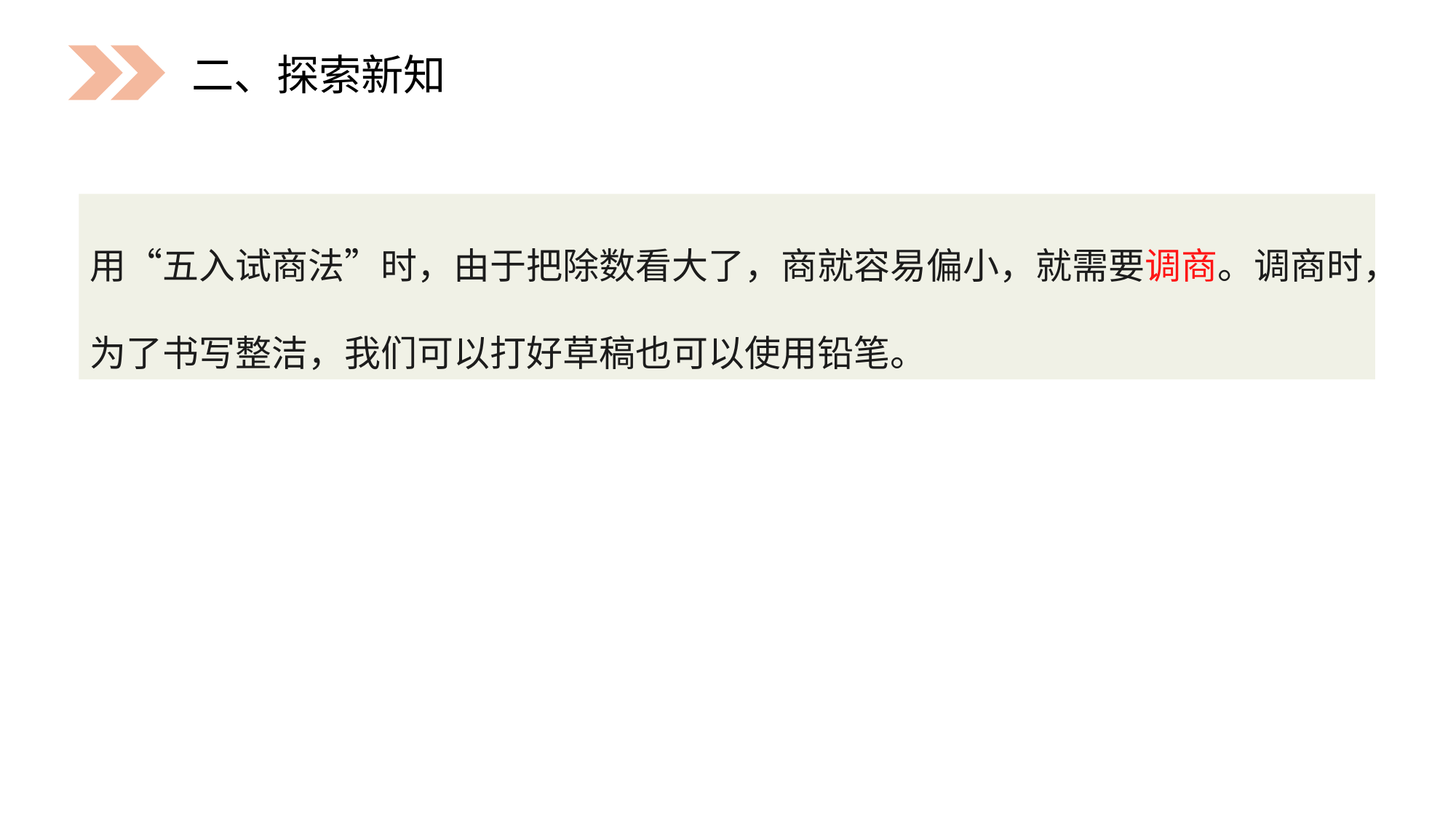

二、探索新知
用“五入试商法”时，由于把除数看大了，商就容易偏小，就需要调商。调商时，为了书写整洁，我们可以打好草稿也可以使用铅笔。